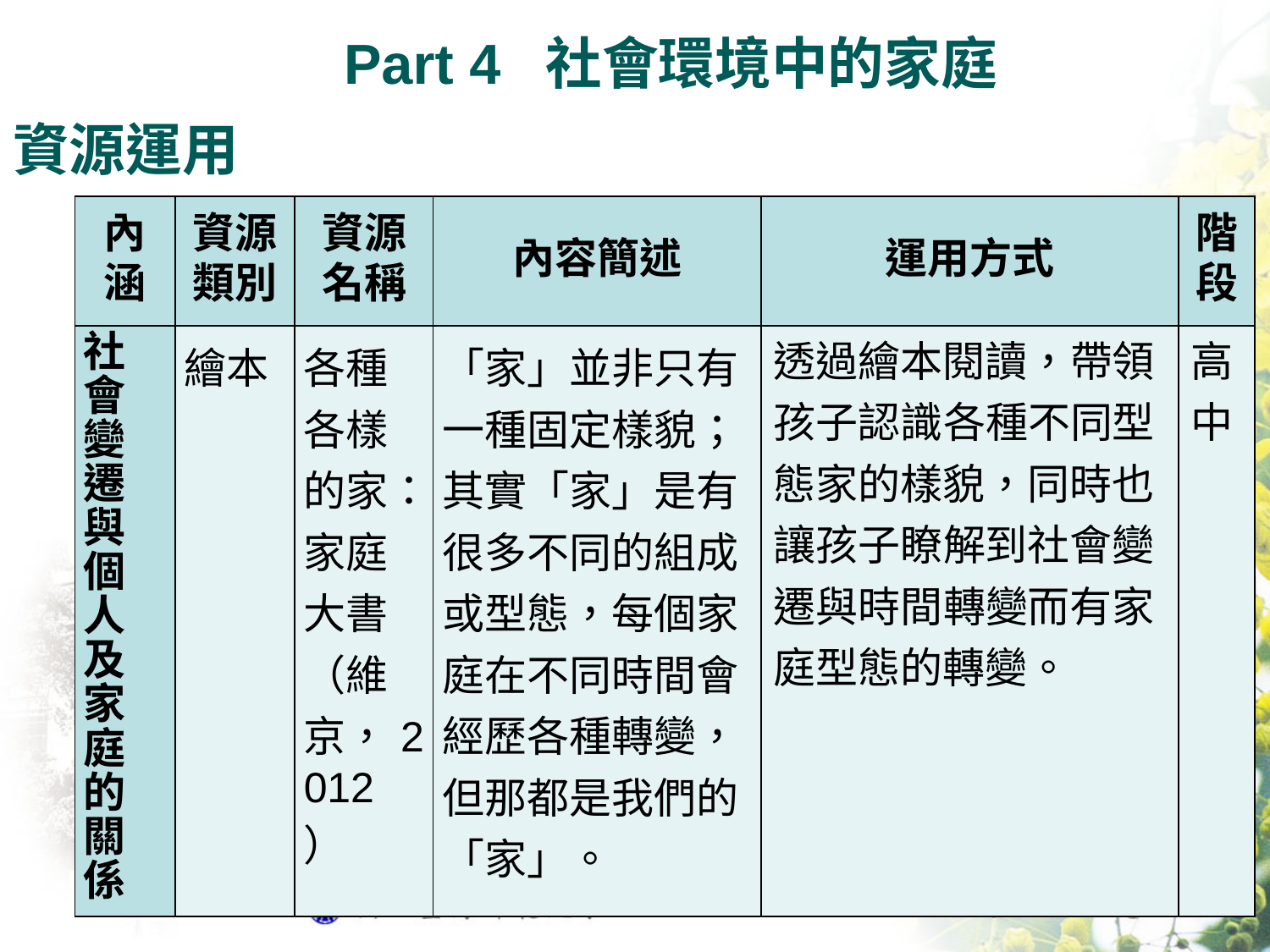

Part 4  社會環境中的家庭
資源運用
| 內涵 | 資源類別 | 資源名稱 | 內容簡述 | 運用方式 | 階段 |
| --- | --- | --- | --- | --- | --- |
| 社會變遷與個人及家庭的關係 | 繪本 | 各種各樣的家：家庭大書（維京，2012） | 「家」並非只有一種固定樣貌；其實「家」是有很多不同的組成或型態，每個家庭在不同時間會經歷各種轉變，但那都是我們的「家」。 | 透過繪本閱讀，帶領孩子認識各種不同型態家的樣貌，同時也讓孩子瞭解到社會變遷與時間轉變而有家庭型態的轉變。 | 高中 |